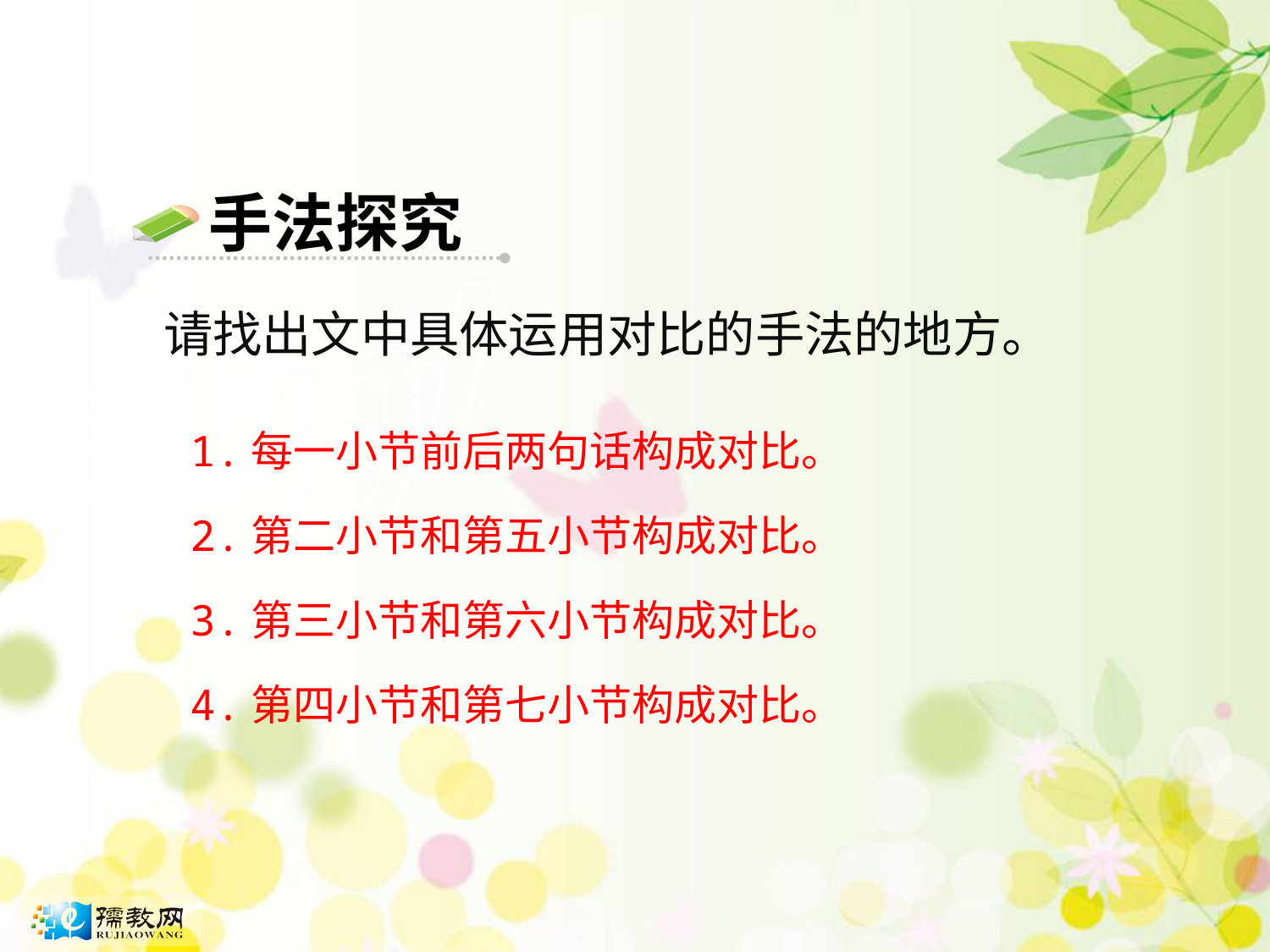

手法探究

请找出文中具体运用对比的手法的地方。
1.每一小节前后两句话构成对比。
2.第二小节和第五小节构成对比。
3.第三小节和第六小节构成对比。
4.第四小节和第七小节构成对比。